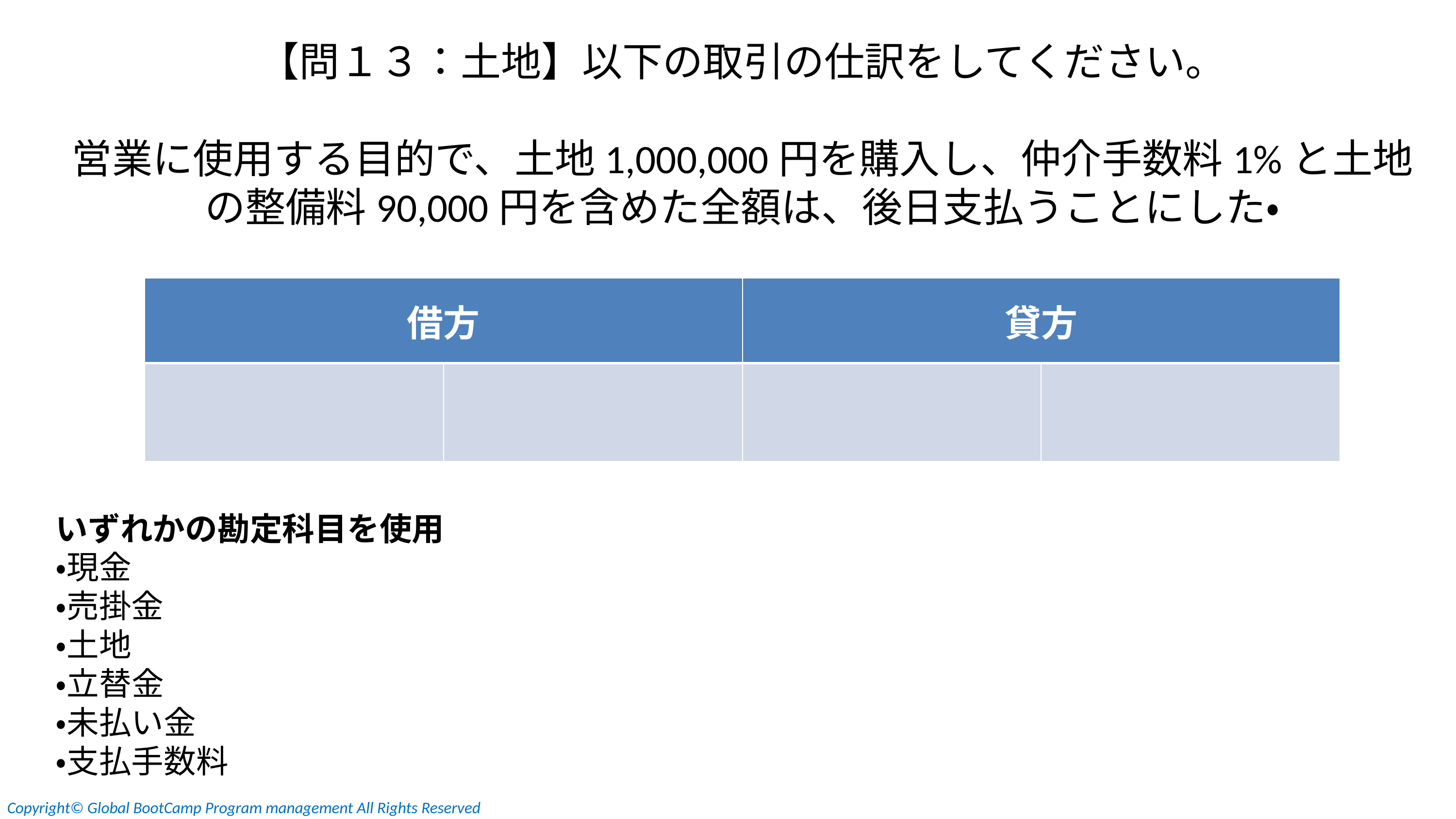

【問１３：土地】以下の取引の仕訳をしてください。

営業に使用する目的で、土地1,000,000円を購入し、仲介手数料1%と土地の整備料90,000円を含めた全額は、後日支払うことにした・
| 借方 |  | 貸方 |  |
| --- | --- | --- | --- |
|  |  |  |  |
いずれかの勘定科目を使用
・現金
・売掛金
・土地
・立替金
・未払い金
・支払手数料